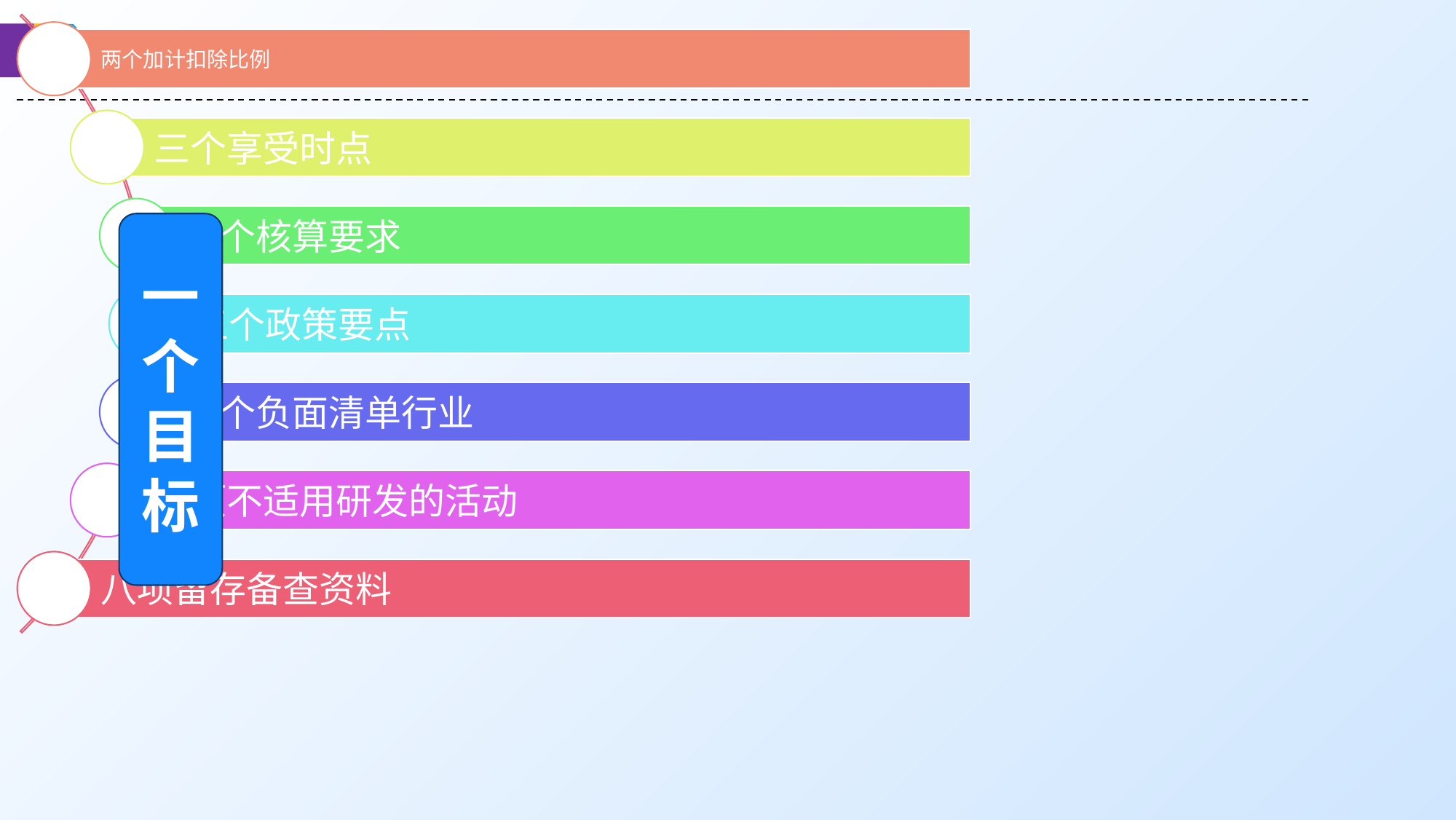

二、激励企业加大研发投入

两个加计扣除比例
三个享受时点
四个核算要求
五个政策要点
六个负面清单行业
七项不适用研发的活动
八项留存备查资料
一个目标